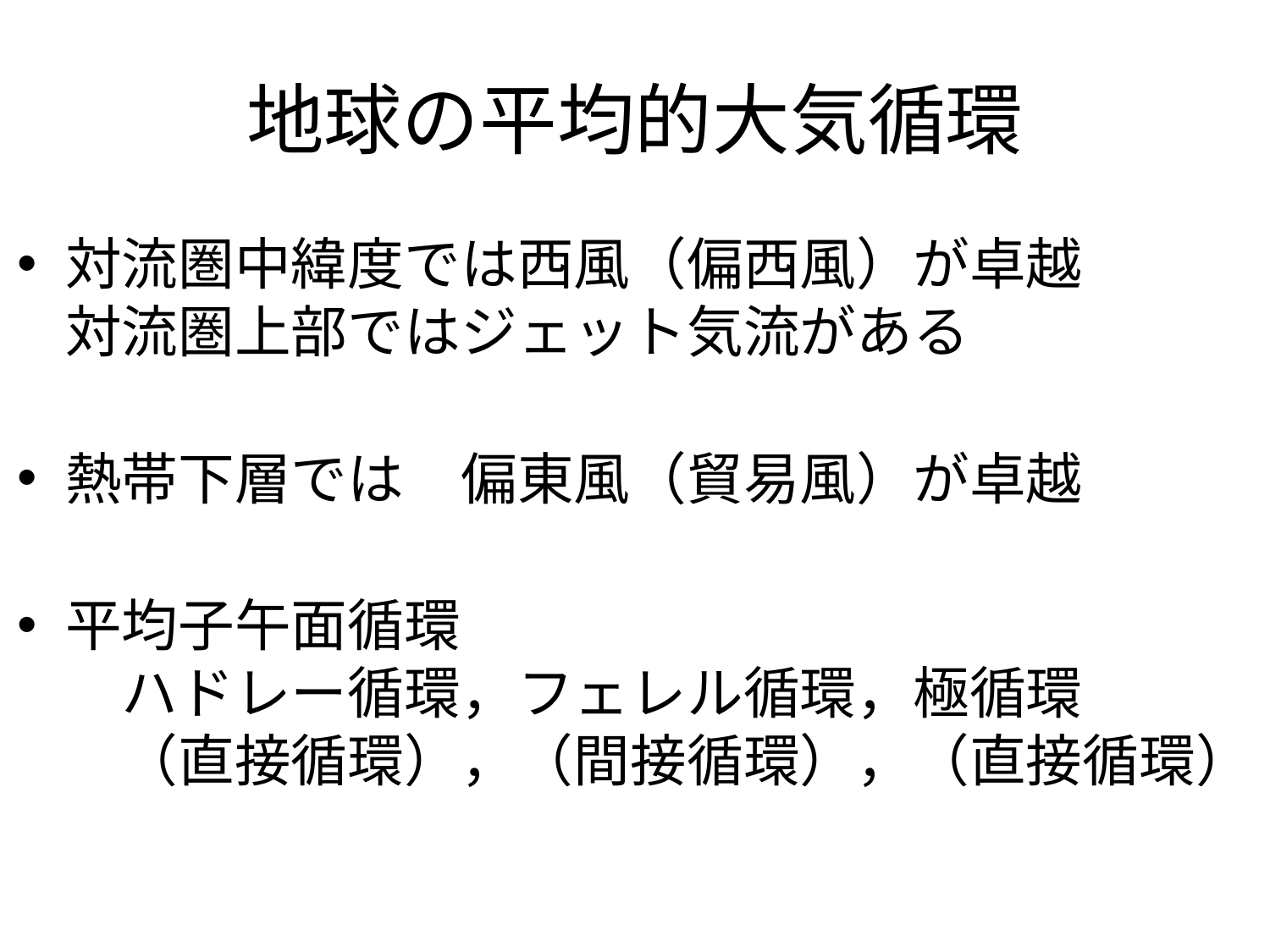

# 地球の平均的大気循環
対流圏中緯度では西風（偏西風）が卓越
対流圏上部ではジェット気流がある
熱帯下層では　偏東風（貿易風）が卓越
平均子午面循環
　ハドレー循環，フェレル循環，極循環
　（直接循環），（間接循環），（直接循環）